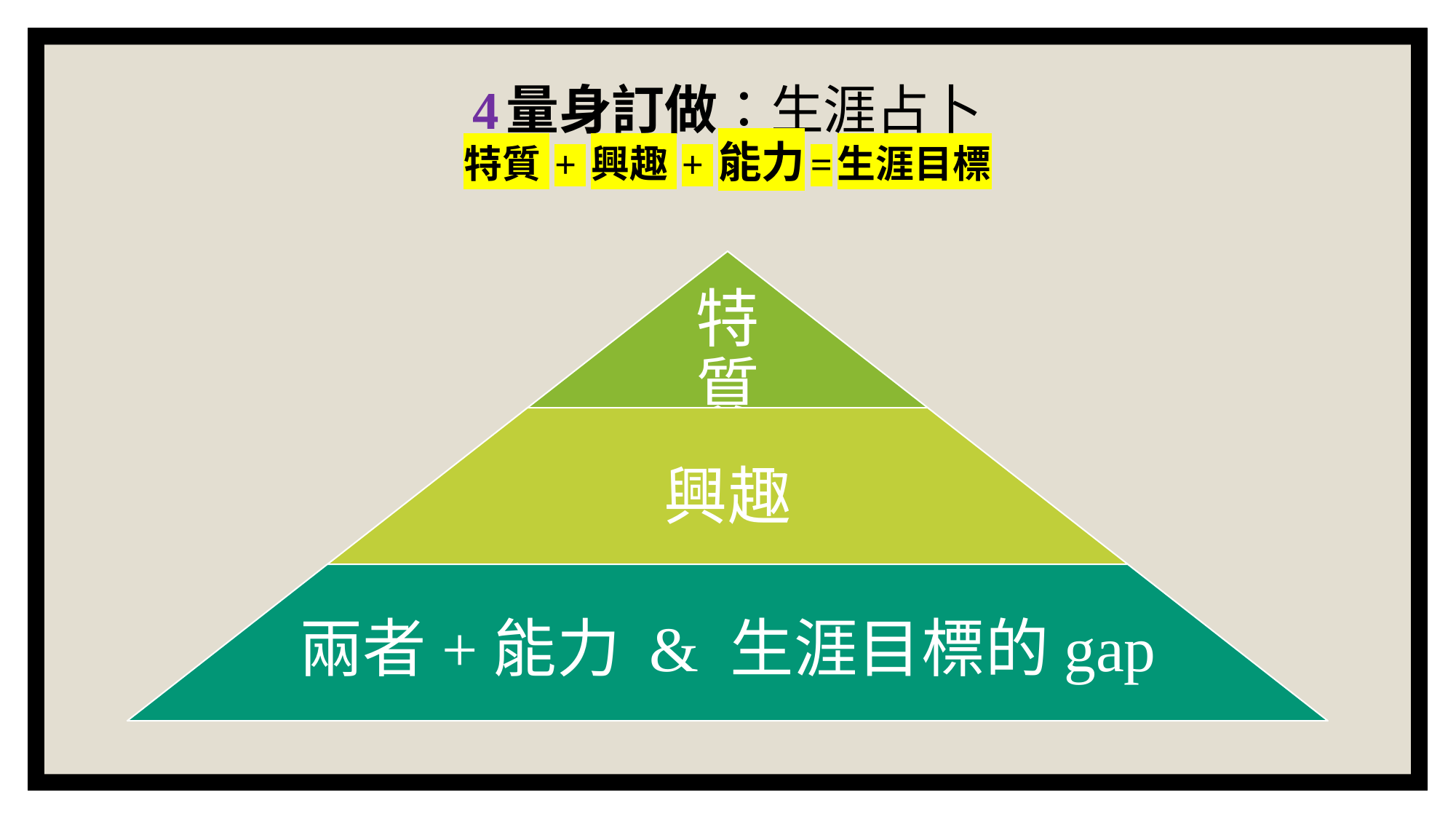

# 4量身訂做：生涯占卜 特質 + 興趣 + 能力=生涯目標
特質
興趣
兩者+能力 & 生涯目標的gap